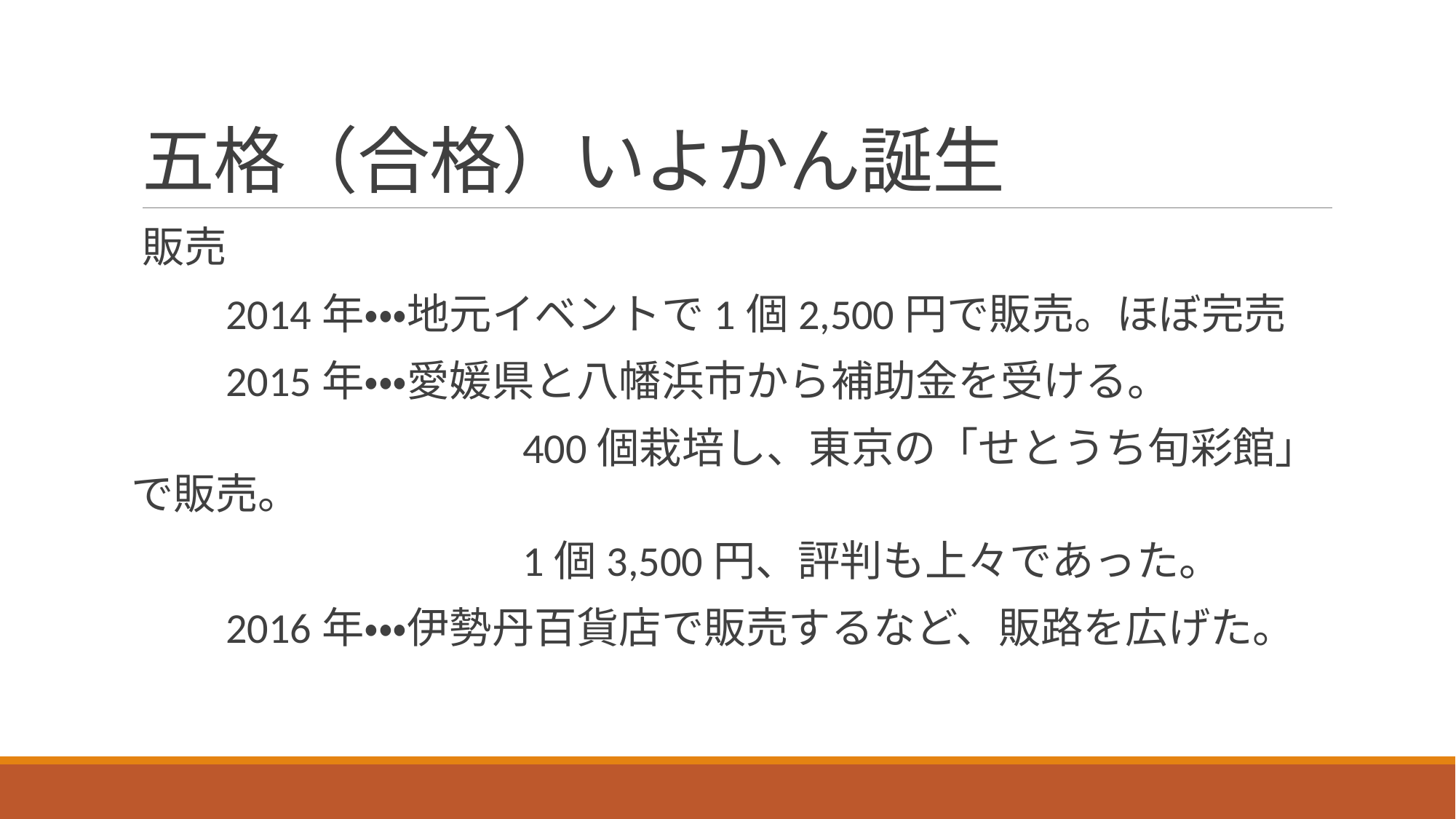

# 五格（合格）いよかん誕生
販売
　　2014年・・・地元イベントで1個2,500円で販売。ほぼ完売
　　2015年・・・愛媛県と八幡浜市から補助金を受ける。
　　　　　　　　　400個栽培し、東京の「せとうち旬彩館」で販売。
　　　　　　　　　1個3,500円、評判も上々であった。
　　2016年・・・伊勢丹百貨店で販売するなど、販路を広げた。